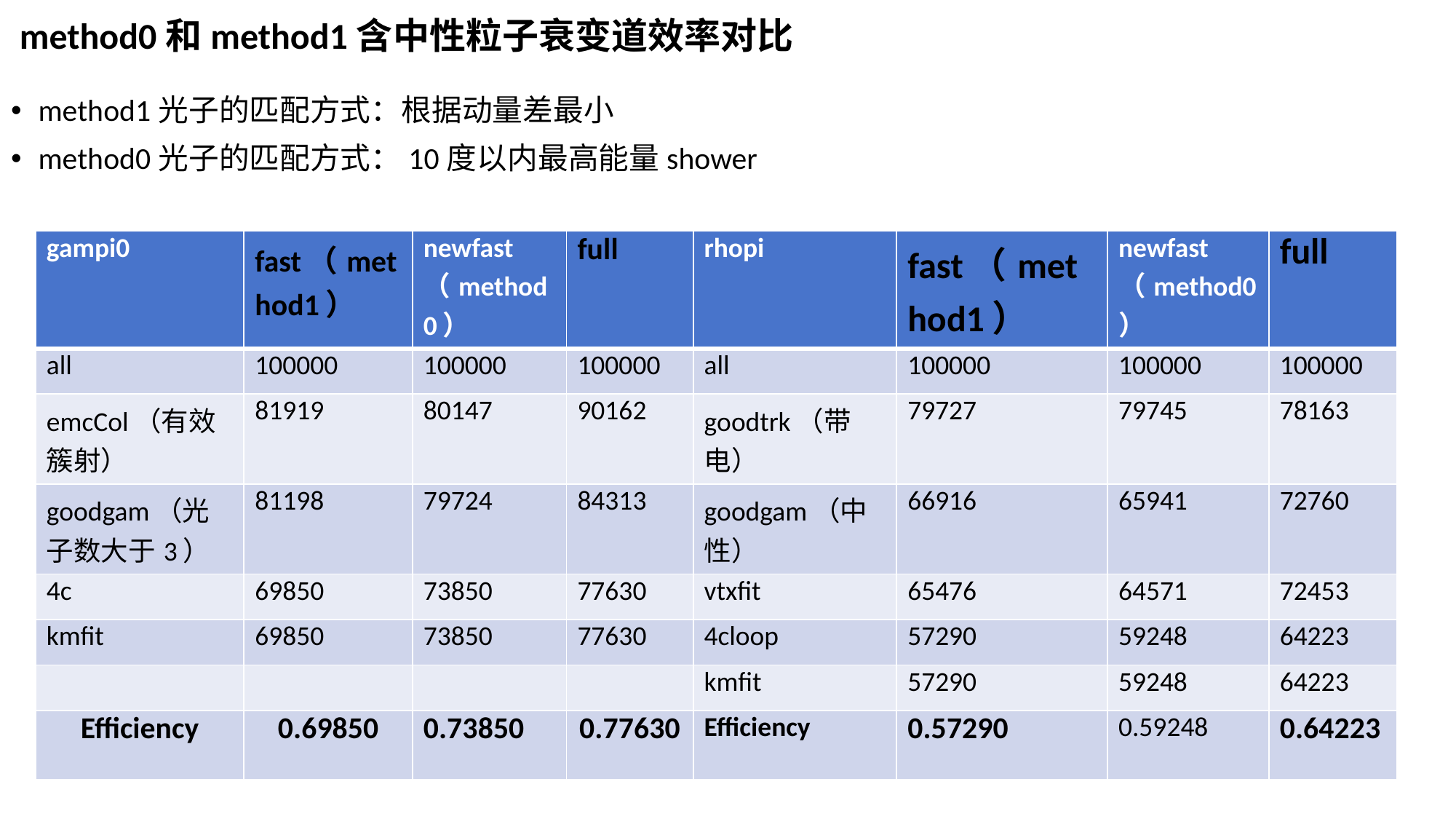

method0和method1含中性粒子衰变道效率对比
method1光子的匹配方式：根据动量差最小
method0光子的匹配方式：10度以内最高能量shower
| gampi0 | fast（method1） | newfast（method0） | full | rhopi | fast（method1） | newfast（method0） | full |
| --- | --- | --- | --- | --- | --- | --- | --- |
| all | 100000 | 100000 | 100000 | all | 100000 | 100000 | 100000 |
| emcCol（有效簇射） | 81919 | 80147 | 90162 | goodtrk（带电） | 79727 | 79745 | 78163 |
| goodgam（光子数大于3） | 81198 | 79724 | 84313 | goodgam（中性） | 66916 | 65941 | 72760 |
| 4c | 69850 | 73850 | 77630 | vtxfit | 65476 | 64571 | 72453 |
| kmfit | 69850 | 73850 | 77630 | 4cloop | 57290 | 59248 | 64223 |
|  |  |  |  | kmfit | 57290 | 59248 | 64223 |
| Efficiency | 0.69850 | 0.73850 | 0.77630 | Efficiency | 0.57290 | 0.59248 | 0.64223 |